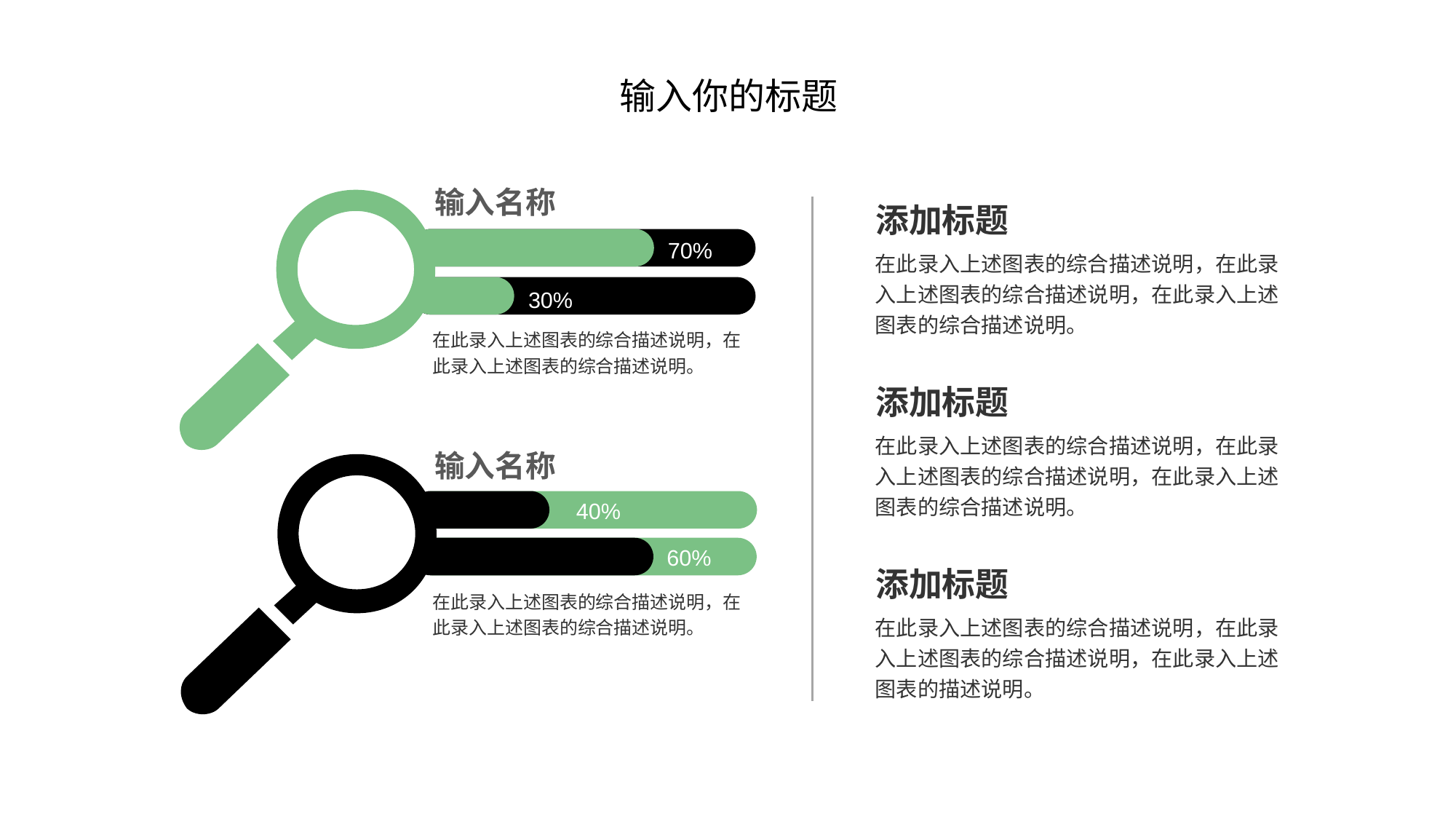

输入你的标题
输入名称

添加标题
在此录入上述图表的综合描述说明，在此录入上述图表的综合描述说明，在此录入上述图表的综合描述说明。
70%

30%

在此录入上述图表的综合描述说明，在此录入上述图表的综合描述说明。
添加标题
在此录入上述图表的综合描述说明，在此录入上述图表的综合描述说明，在此录入上述图表的综合描述说明。
输入名称

40%

60%

添加标题
在此录入上述图表的综合描述说明，在此录入上述图表的综合描述说明，在此录入上述图表的描述说明。
在此录入上述图表的综合描述说明，在此录入上述图表的综合描述说明。